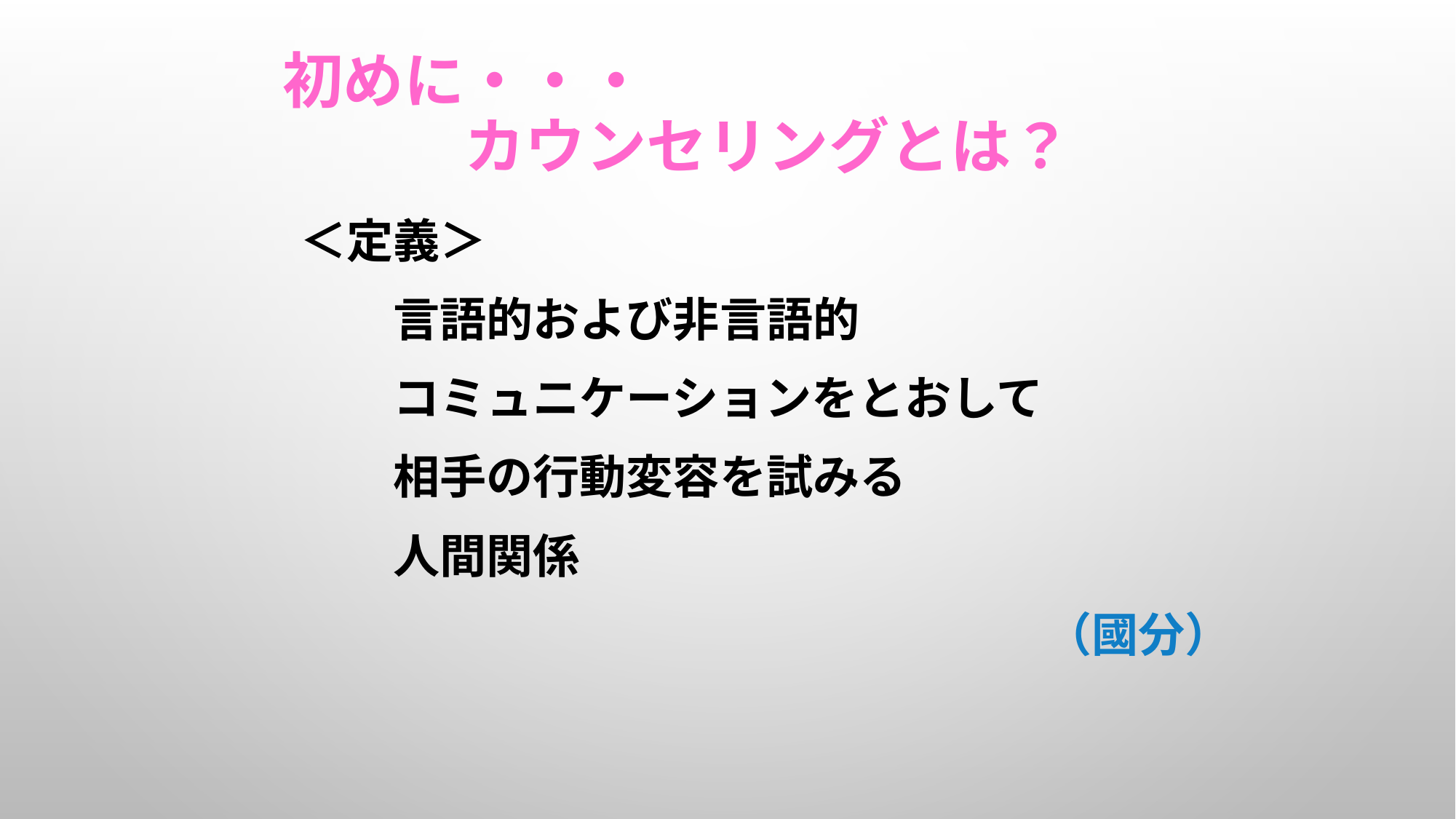

# 初めに・・・ 　　　カウンセリングとは？
＜定義＞
　　言語的および非言語的
　　コミュニケーションをとおして
　　相手の行動変容を試みる
　　人間関係
　　　　　　　　　　　　　　　　（國分）